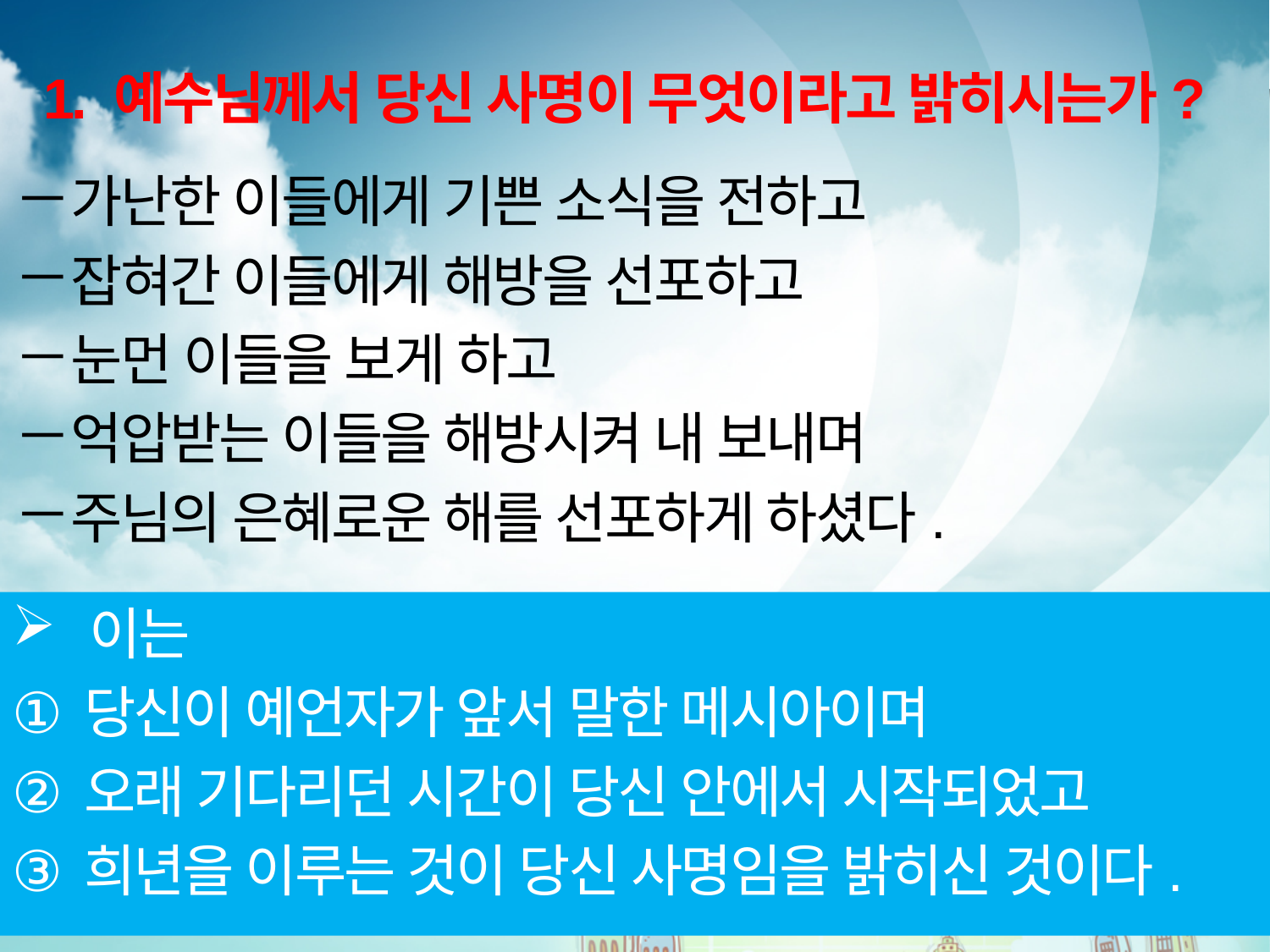

1. 예수님께서 당신 사명이 무엇이라고 밝히시는가?

가난한 이들에게 기쁜 소식을 전하고
잡혀간 이들에게 해방을 선포하고
눈먼 이들을 보게 하고
억압받는 이들을 해방시켜 내 보내며
주님의 은혜로운 해를 선포하게 하셨다.
 이는
당신이 예언자가 앞서 말한 메시아이며
오래 기다리던 시간이 당신 안에서 시작되었고
희년을 이루는 것이 당신 사명임을 밝히신 것이다.